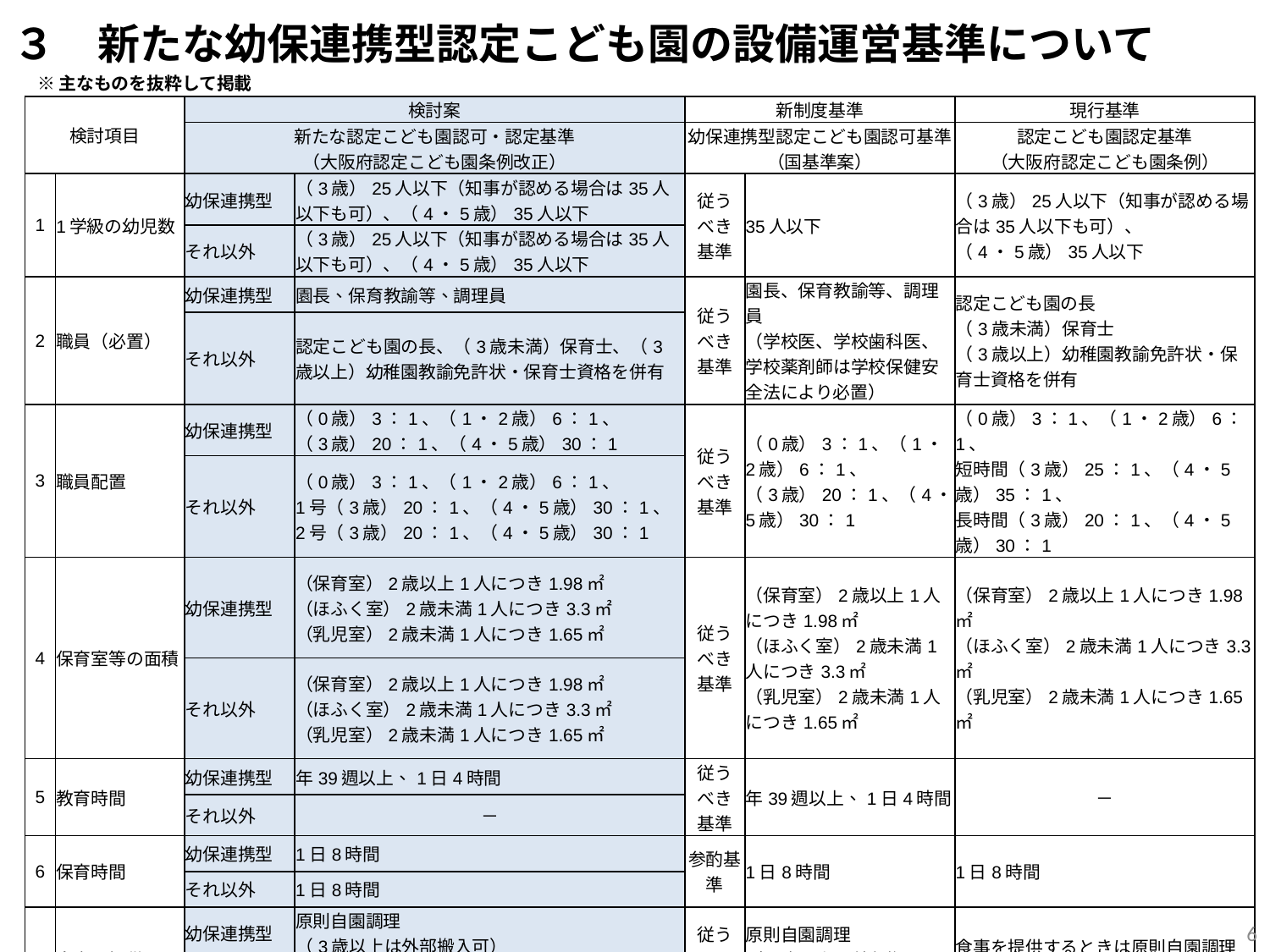

３　新たな幼保連携型認定こども園の設備運営基準について
※主なものを抜粋して掲載
| 検討項目 |  | 検討案 |  | 新制度基準 |  | 現行基準 |
| --- | --- | --- | --- | --- | --- | --- |
|  |  | 新たな認定こども園認可・認定基準 （大阪府認定こども園条例改正） |  | 幼保連携型認定こども園認可基準 （国基準案） |  | 認定こども園認定基準 （大阪府認定こども園条例） |
| 1 | 1学級の幼児数 | 幼保連携型 | （3歳）25人以下（知事が認める場合は35人以下も可）、（4・5歳）35人以下 | 従う べき 基準 | 35人以下 | （3歳）25人以下（知事が認める場合は35人以下も可）、 （4・5歳）35人以下 |
|  |  | それ以外 | （3歳）25人以下（知事が認める場合は35人以下も可）、（4・5歳）35人以下 |  |  |  |
| 2 | 職員（必置） | 幼保連携型 | 園長、保育教諭等、調理員 | 従う べき 基準 | 園長、保育教諭等、調理員 （学校医、学校歯科医、学校薬剤師は学校保健安全法により必置） | 認定こども園の長 （3歳未満）保育士 （3歳以上）幼稚園教諭免許状・保育士資格を併有 |
|  |  | それ以外 | 認定こども園の長、（3歳未満）保育士、（3歳以上）幼稚園教諭免許状・保育士資格を併有 |  |  |  |
| 3 | 職員配置 | 幼保連携型 | （0歳）3：1、（1・2歳）6：1、 （3歳）20：1、（4・5歳）30：1 | 従う べき 基準 | （0歳）3：1、（1・2歳）6：1、 （3歳）20：1、（4・5歳）30：1 | （0歳）3：1、（1・2歳）6：1、 短時間（3歳）25：1、（4・5歳）35：1、 長時間（3歳）20：1、（4・5歳）30：1 |
|  |  | それ以外 | （0歳）3：1、（1・2歳）6：1、 1号（3歳）20：1、（4・5歳）30：1、 2号（3歳）20：1、（4・5歳）30：1 |  |  |  |
| 4 | 保育室等の面積 | 幼保連携型 | （保育室）2歳以上1人につき1.98㎡ （ほふく室）2歳未満1人につき3.3㎡ （乳児室）2歳未満1人につき1.65㎡ | 従う べき 基準 | （保育室）2歳以上1人につき1.98㎡ （ほふく室）2歳未満1人につき3.3㎡ （乳児室）2歳未満1人につき1.65㎡ | （保育室）2歳以上1人につき1.98㎡ （ほふく室）2歳未満1人につき3.3㎡ （乳児室）2歳未満1人につき1.65㎡ |
|  |  | それ以外 | （保育室）2歳以上1人につき1.98㎡ （ほふく室）2歳未満1人につき3.3㎡ （乳児室）2歳未満1人につき1.65㎡ |  |  |  |
| 5 | 教育時間 | 幼保連携型 | 年39週以上、1日4時間 | 従う べき 基準 | 年39週以上、1日4時間 | － |
|  |  | それ以外 | － |  |  |  |
| 6 | 保育時間 | 幼保連携型 | 1日8時間 | 参酌基準 | 1日8時間 | 1日8時間 |
|  |  | それ以外 | 1日8時間 |  |  |  |
| 7 | 食事の提供 | 幼保連携型 | 原則自園調理 （3歳以上は外部搬入可） | 従う べき 基準 | 原則自園調理 （3歳以上は外部搬入可） | 食事を提供するときは原則自園調理 （3歳以上は外部搬入可） |
|  |  | それ以外 | 食事を提供するときは原則自園調理 （3歳以上は外部搬入可） |  |  |  |
6